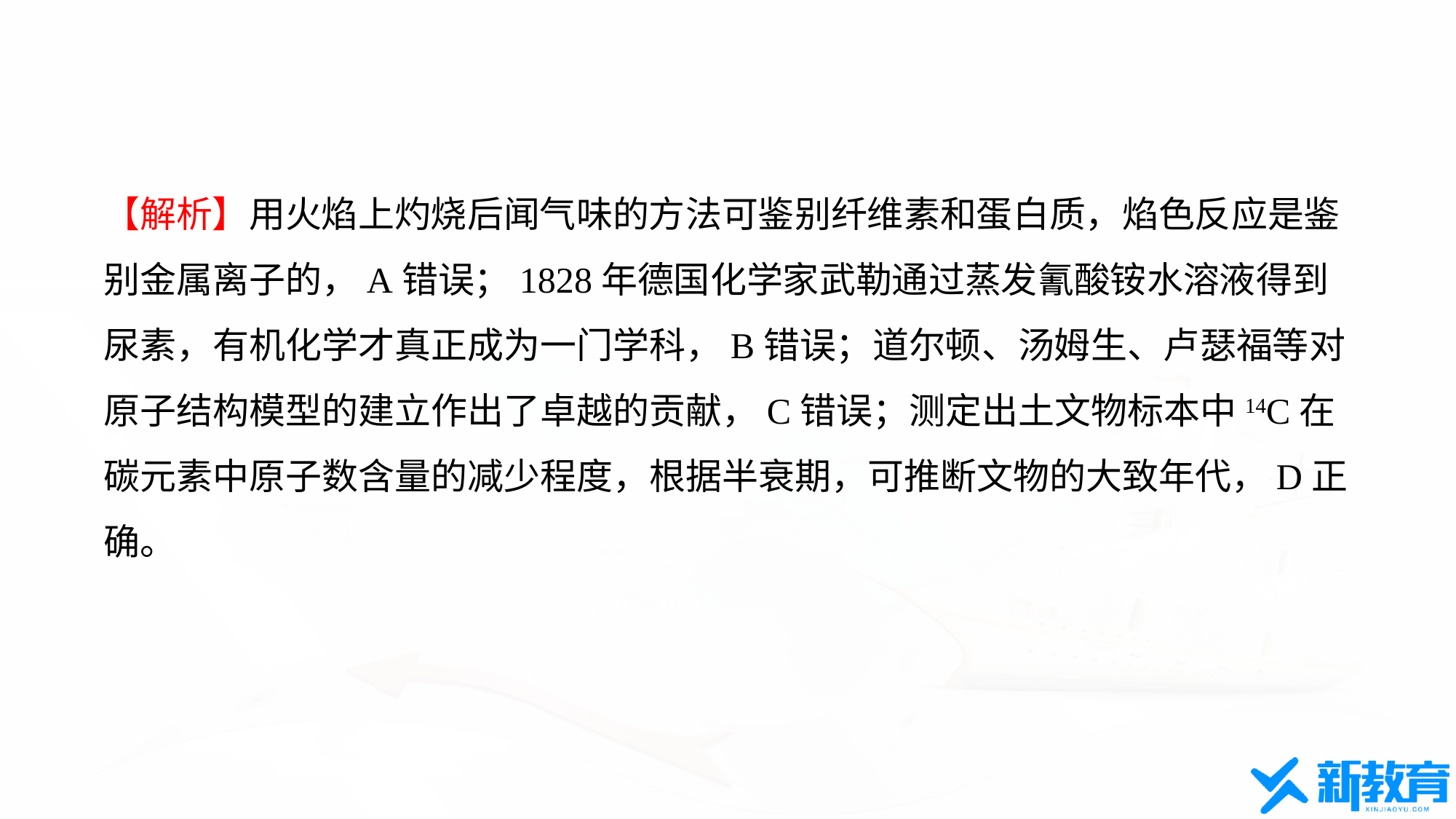

【解析】用火焰上灼烧后闻气味的方法可鉴别纤维素和蛋白质，焰色反应是鉴别金属离子的，A错误；1828年德国化学家武勒通过蒸发氰酸铵水溶液得到尿素，有机化学才真正成为一门学科，B错误；道尔顿、汤姆生、卢瑟福等对原子结构模型的建立作出了卓越的贡献，C错误；测定出土文物标本中14C在碳元素中原子数含量的减少程度，根据半衰期，可推断文物的大致年代，D正确。